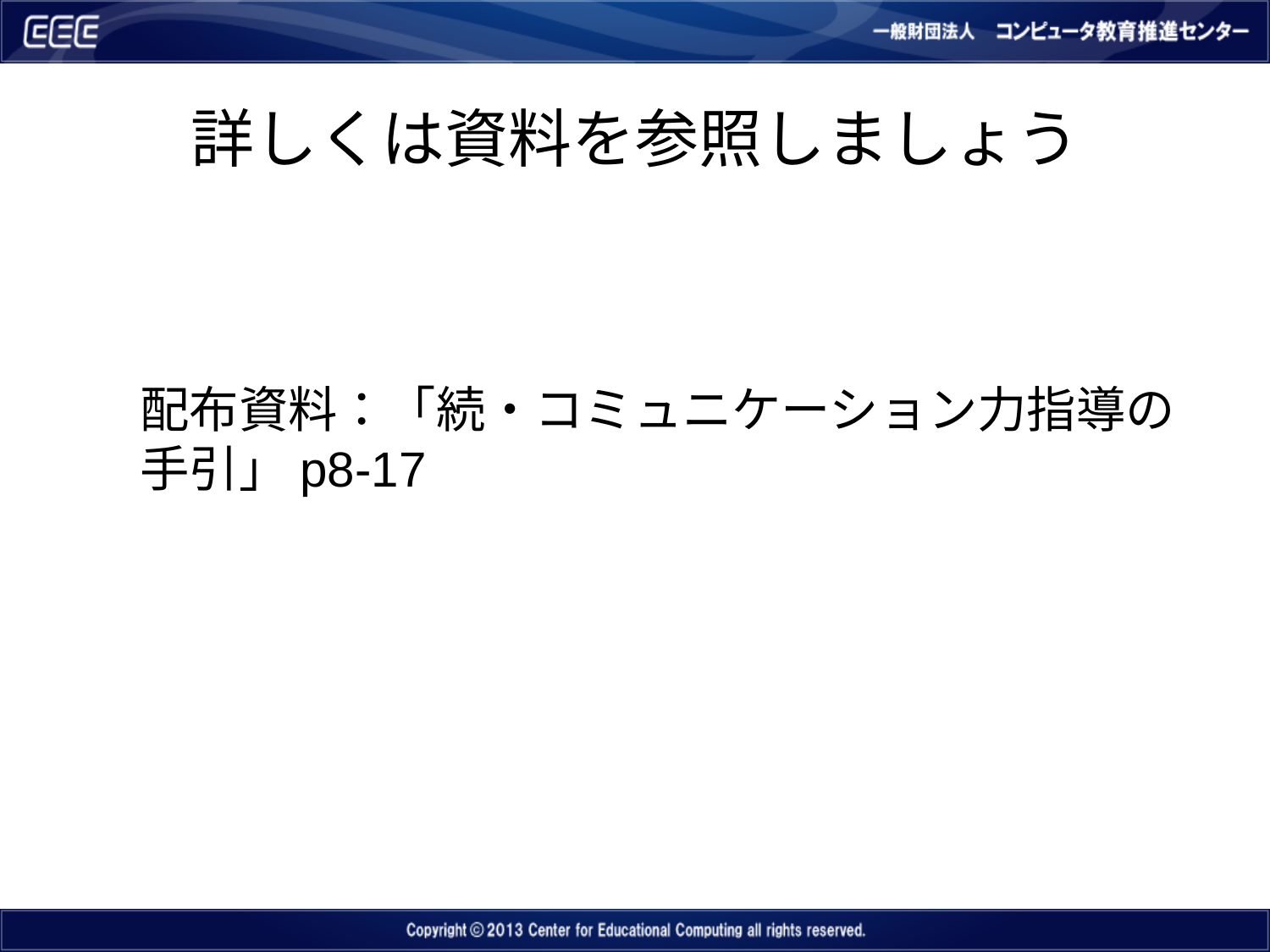

# 詳しくは資料を参照しましょう
配布資料：「続・コミュニケーション力指導の手引」p8-17